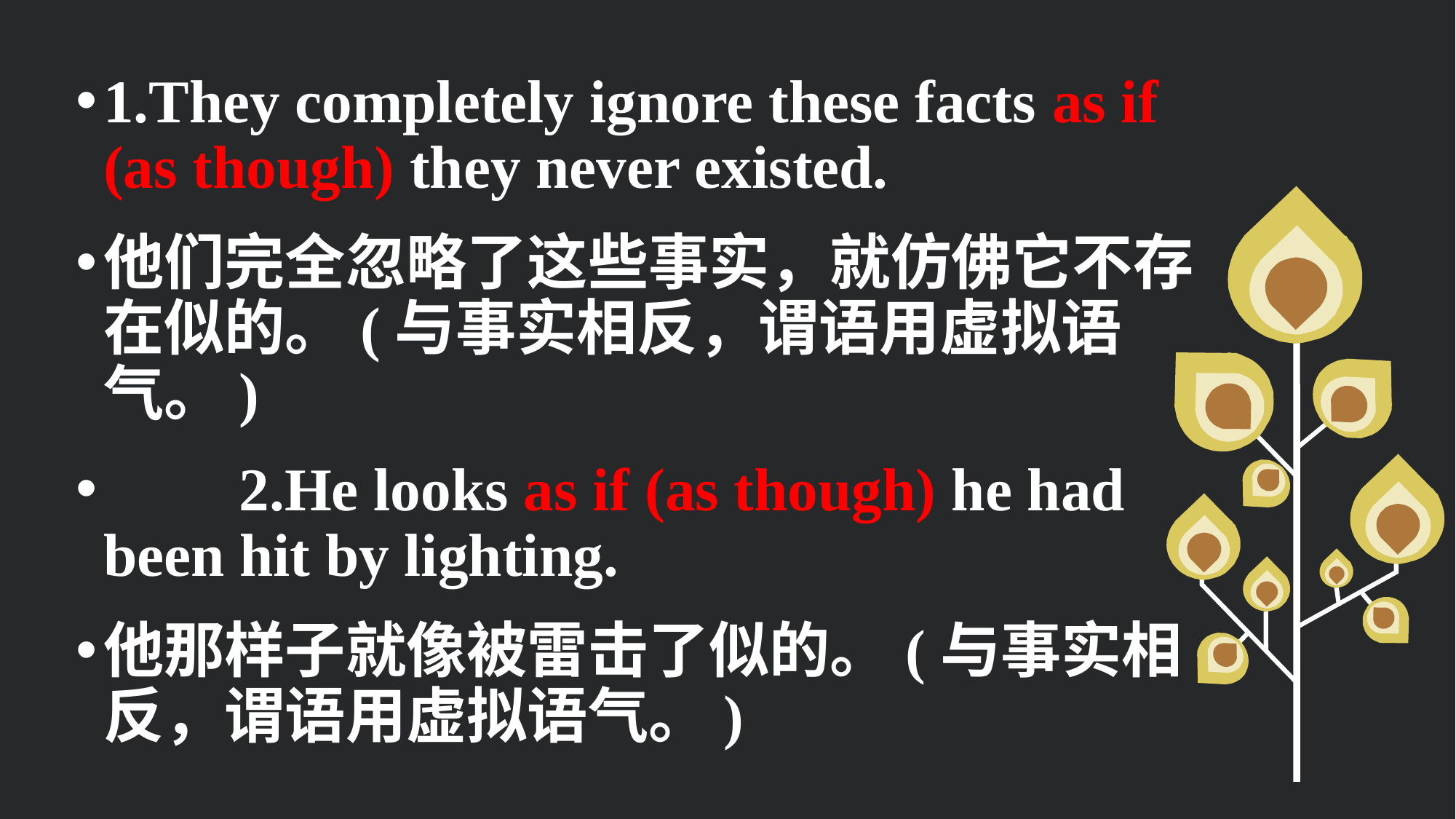

1.They completely ignore these facts as if (as though) they never existed.
他们完全忽略了这些事实，就仿佛它不存在似的。(与事实相反，谓语用虚拟语气。)
　　2.He looks as if (as though) he had been hit by lighting.
他那样子就像被雷击了似的。(与事实相反，谓语用虚拟语气。)